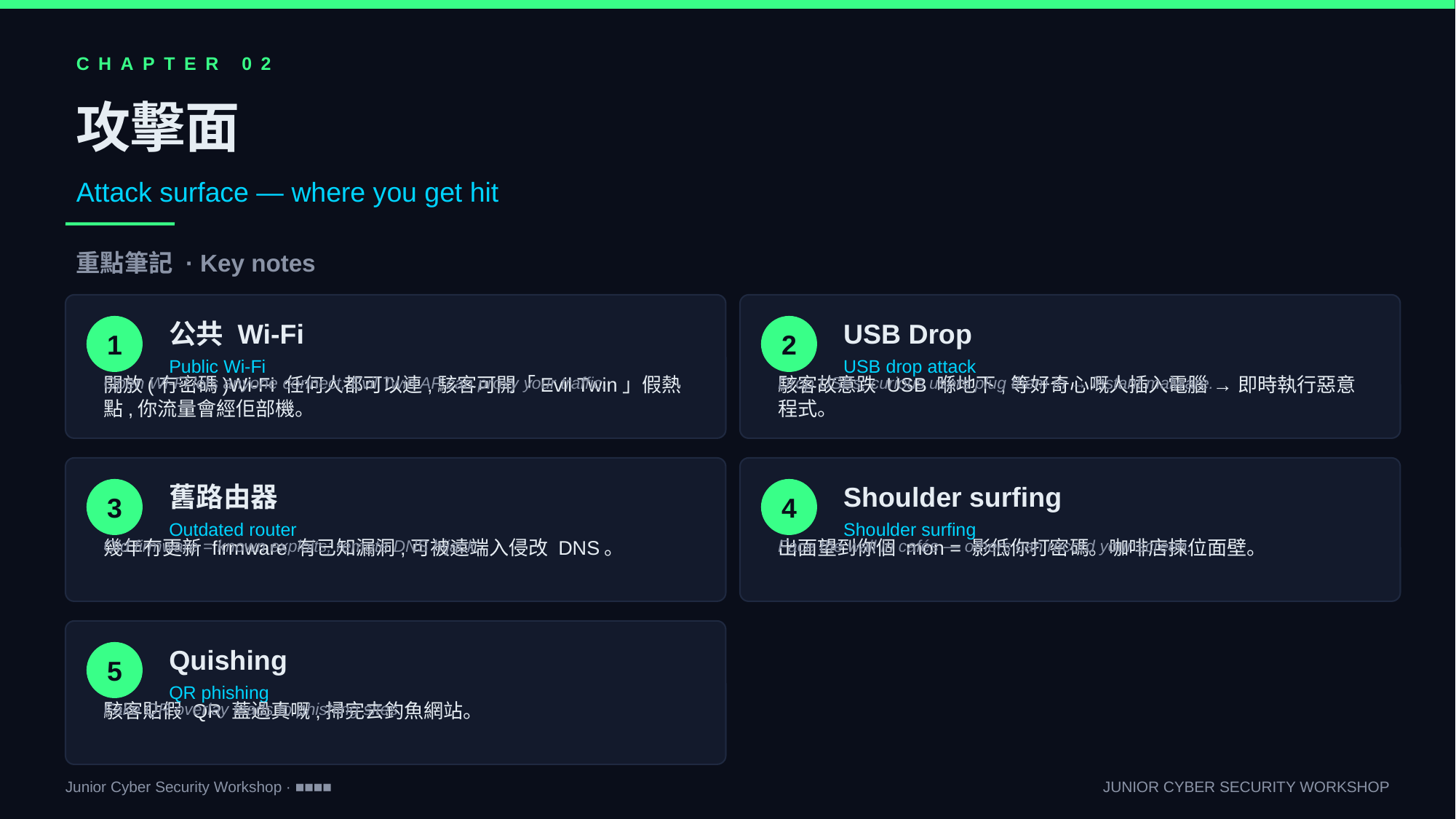

CHAPTER 02
攻擊面
Attack surface — where you get hit

重點筆記 · Key notes

公共 Wi-Fi
USB Drop

1

2
Public Wi-Fi
USB drop attack
Open Wi-Fi lets anyone connect; Evil Twin AP can proxy your traffic.
Drop USBs; curious users plug them in → instant malware.
開放(冇密碼)Wi-Fi 任何人都可以連,駭客可開「Evil Twin」假熱點,你流量會經佢部機。
駭客故意跌 USB 喺地下,等好奇心嘅人插入電腦 → 即時執行惡意程式。

舊路由器
Shoulder surfing

3

4
Outdated router
Shoulder surfing
Old firmware = known exploits; remote DNS hijack.
Face the wall in cafés — others can record your screen.
幾年冇更新 firmware 有已知漏洞,可被遠端入侵改 DNS。
出面望到你個 mon = 影低你打密碼。咖啡店揀位面壁。

Quishing

5
QR phishing
Fake QR overlay leads to phishing sites.
駭客貼假 QR 蓋過真嘅,掃完去釣魚網站。